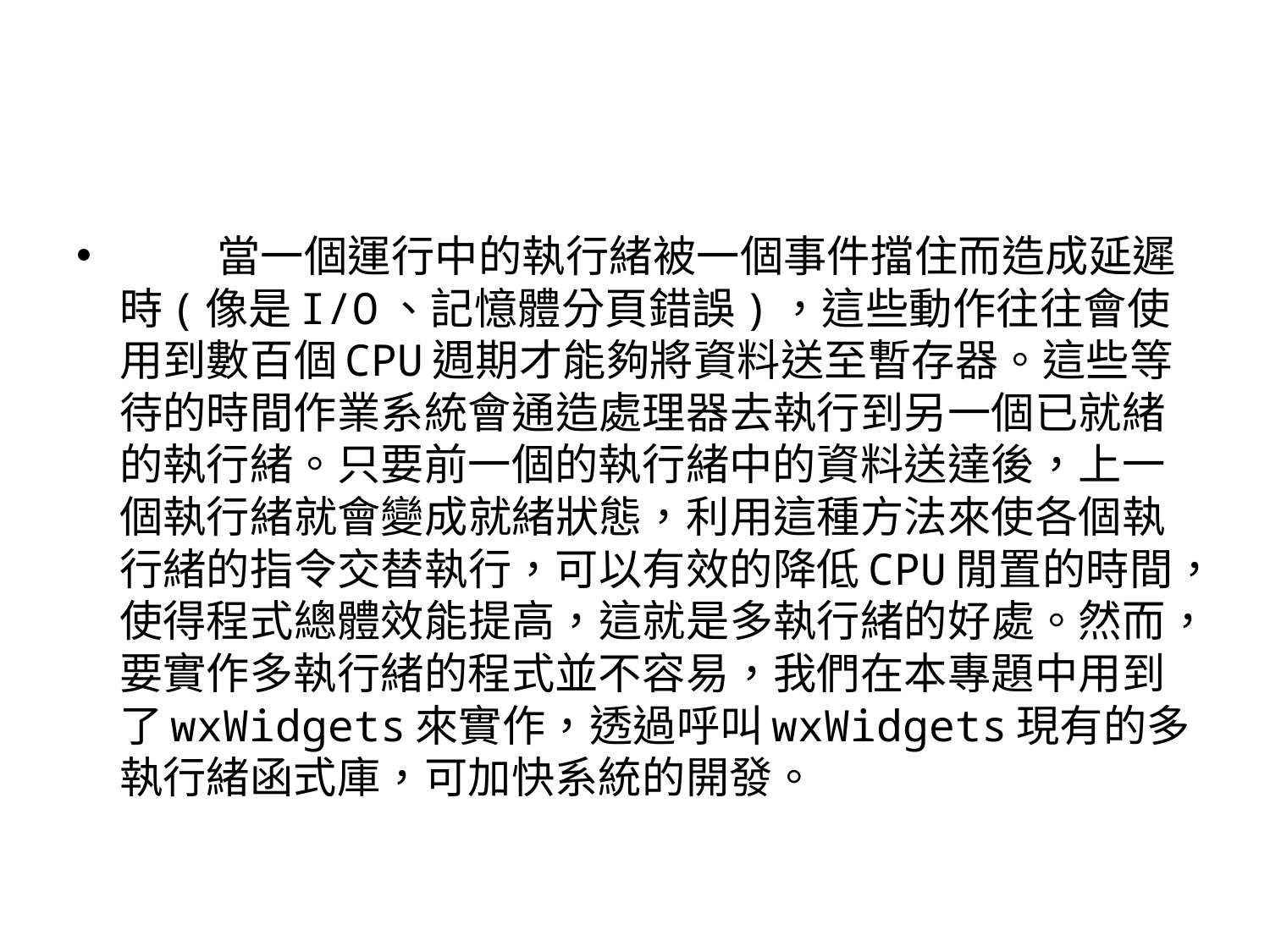

#
	當一個運行中的執行緒被一個事件擋住而造成延遲時(像是I/O、記憶體分頁錯誤)，這些動作往往會使用到數百個CPU週期才能夠將資料送至暫存器。這些等待的時間作業系統會通造處理器去執行到另一個已就緒的執行緒。只要前一個的執行緒中的資料送達後，上一個執行緒就會變成就緒狀態，利用這種方法來使各個執行緒的指令交替執行，可以有效的降低CPU閒置的時間，使得程式總體效能提高，這就是多執行緒的好處。然而，要實作多執行緒的程式並不容易，我們在本專題中用到了wxWidgets來實作，透過呼叫wxWidgets現有的多執行緒函式庫，可加快系統的開發。